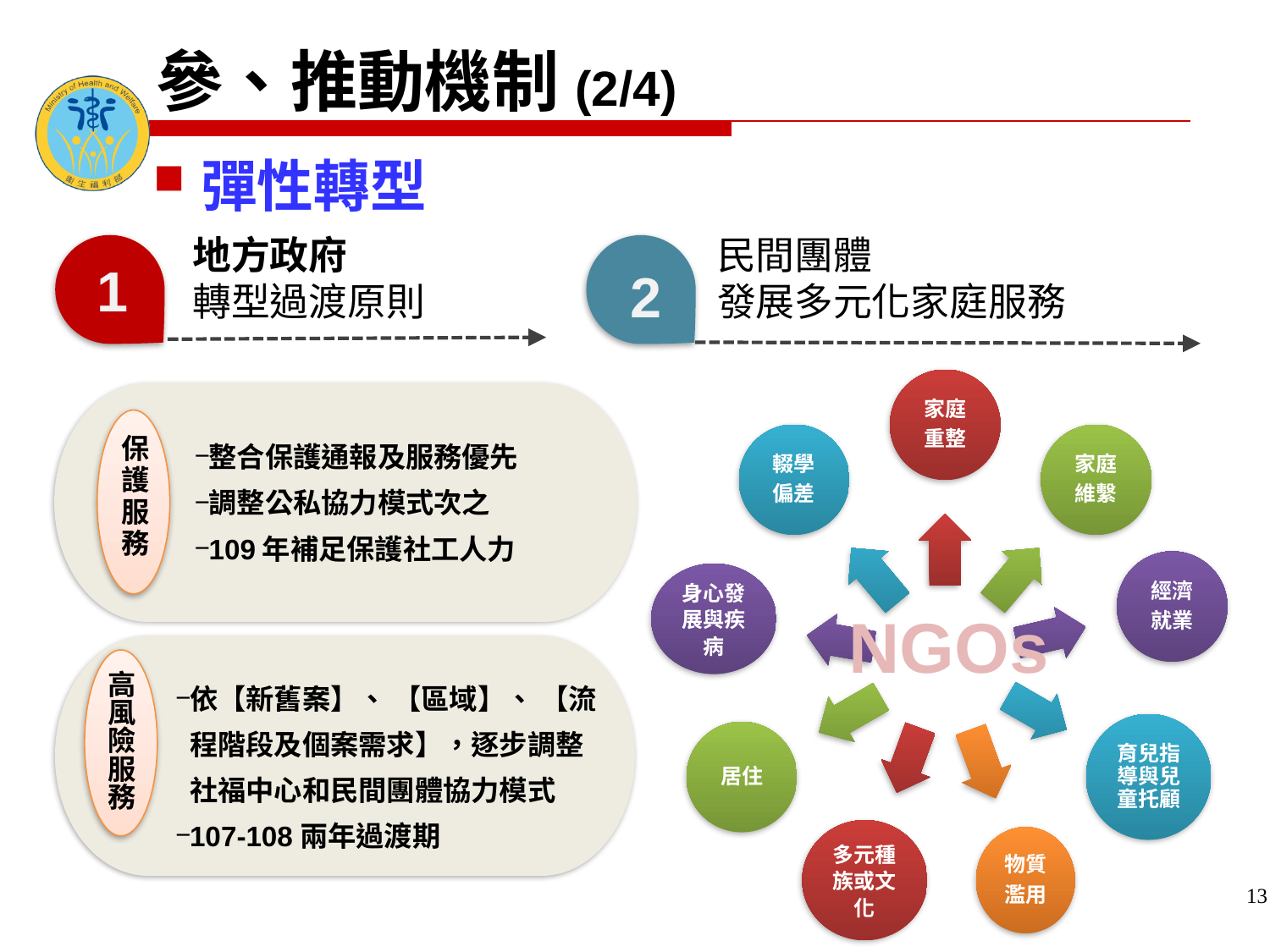

# 參、推動機制(2/4)
彈性轉型

地方政府
轉型過渡原則
民間團體
發展多元化家庭服務

1

2

家庭
重整

家庭
維繫

經濟
就業

育兒指導與兒童托顧

物質
濫用

多元種族或文化

居住

身心發展與疾病

輟學
偏差

整合保護通報及服務優先
調整公私協力模式次之
109年補足保護社工人力
保護服務
NGOs

依【新舊案】、 【區域】、 【流程階段及個案需求】，逐步調整社福中心和民間團體協力模式
107-108兩年過渡期
高風險服務
13